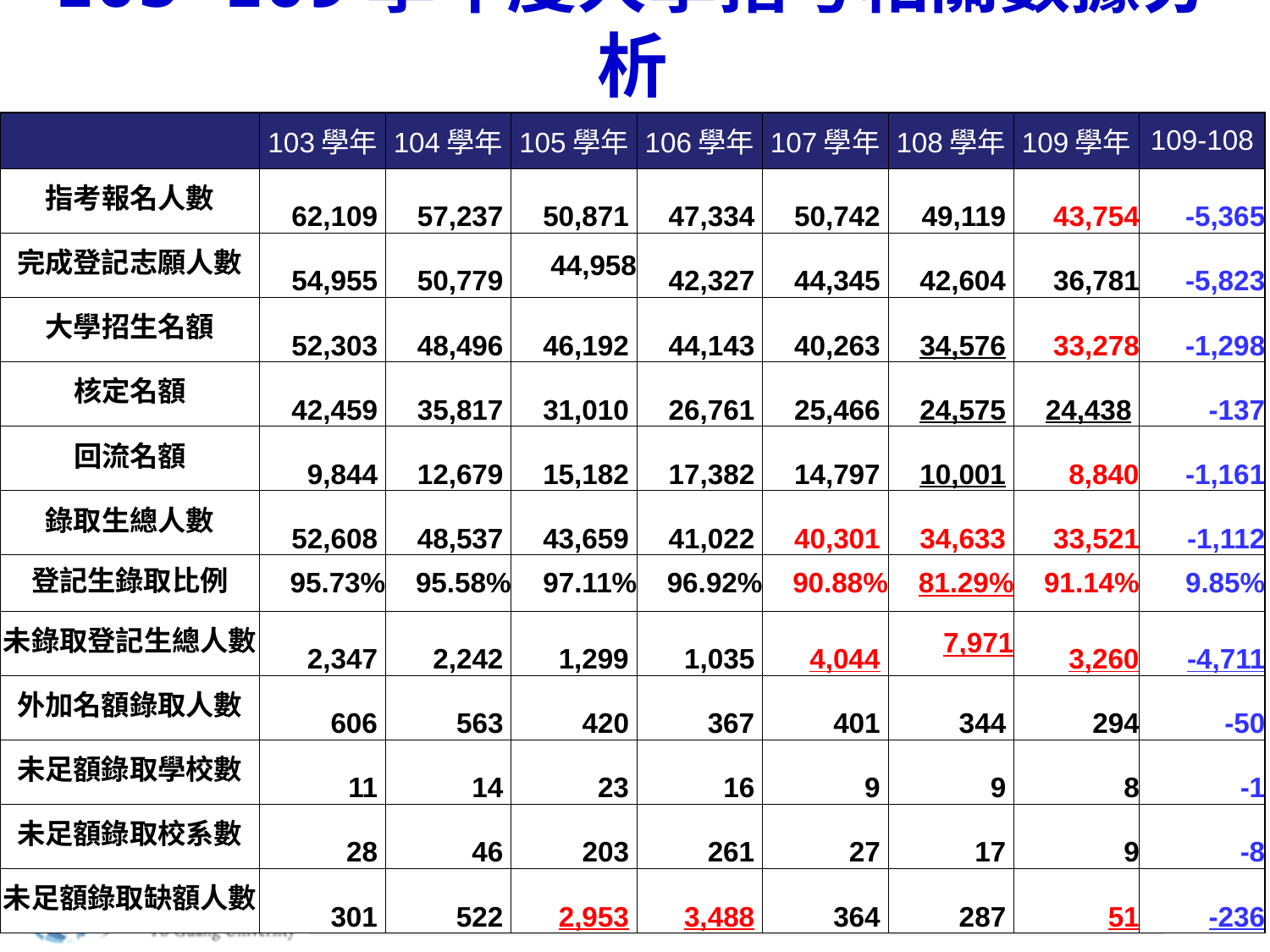

103-109學年度大學指考相關數據分析
|  | 103學年 | 104學年 | 105學年 | 106學年 | 107學年 | 108學年 | 109學年 | 109-108 |
| --- | --- | --- | --- | --- | --- | --- | --- | --- |
| 指考報名人數 | 62,109 | 57,237 | 50,871 | 47,334 | 50,742 | 49,119 | 43,754 | -5,365 |
| 完成登記志願人數 | 54,955 | 50,779 | 44,958 | 42,327 | 44,345 | 42,604 | 36,781 | -5,823 |
| 大學招生名額 | 52,303 | 48,496 | 46,192 | 44,143 | 40,263 | 34,576 | 33,278 | -1,298 |
| 核定名額 | 42,459 | 35,817 | 31,010 | 26,761 | 25,466 | 24,575 | 24,438 | -137 |
| 回流名額 | 9,844 | 12,679 | 15,182 | 17,382 | 14,797 | 10,001 | 8,840 | -1,161 |
| 錄取生總人數 | 52,608 | 48,537 | 43,659 | 41,022 | 40,301 | 34,633 | 33,521 | -1,112 |
| 登記生錄取比例 | 95.73% | 95.58% | 97.11% | 96.92% | 90.88% | 81.29% | 91.14% | 9.85% |
| 未錄取登記生總人數 | 2,347 | 2,242 | 1,299 | 1,035 | 4,044 | 7,971 | 3,260 | -4,711 |
| 外加名額錄取人數 | 606 | 563 | 420 | 367 | 401 | 344 | 294 | -50 |
| 未足額錄取學校數 | 11 | 14 | 23 | 16 | 9 | 9 | 8 | -1 |
| 未足額錄取校系數 | 28 | 46 | 203 | 261 | 27 | 17 | 9 | -8 |
| 未足額錄取缺額人數 | 301 | 522 | 2,953 | 3,488 | 364 | 287 | 51 | -236 |
26